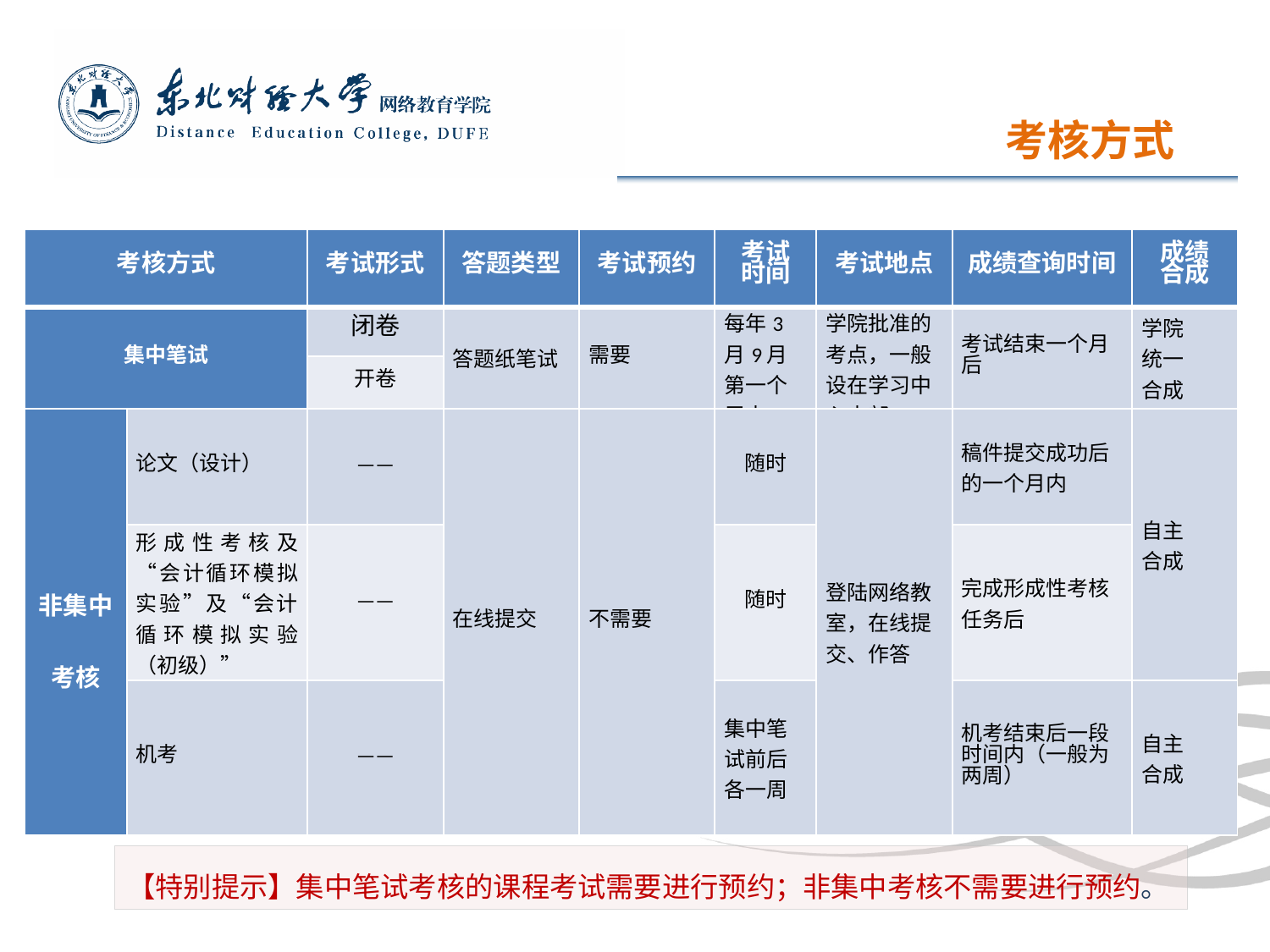

# 考核方式

| 考核方式 |  | 考试形式 | 答题类型 | 考试预约 | 考试 时间 | 考试地点 | 成绩查询时间 | 成绩 合成 |
| --- | --- | --- | --- | --- | --- | --- | --- | --- |
| 集中笔试 |  | 闭卷 | 答题纸笔试 | 需要 | 每年3月9月第一个周末 | 学院批准的考点，一般设在学习中心本部 | 考试结束一个月后 | 学院 统一 合成 |
|  |  | 开卷 |  |  |  |  |  |  |
| 非集中考核 | 论文（设计） | —— | 在线提交 | 不需要 | 随时 | 登陆网络教室，在线提交、作答 | 稿件提交成功后的一个月内 | 自主 合成 |
|  | 形成性考核及“会计循环模拟实验”及“会计循环模拟实验（初级）” | —— |  |  | 随时 |  | 完成形成性考核任务后 |  |
|  | 机考 | —— |  |  | 集中笔试前后各一周 |  | 机考结束后一段时间内（一般为两周） | 自主 合成 |
【特别提示】集中笔试考核的课程考试需要进行预约；非集中考核不需要进行预约。